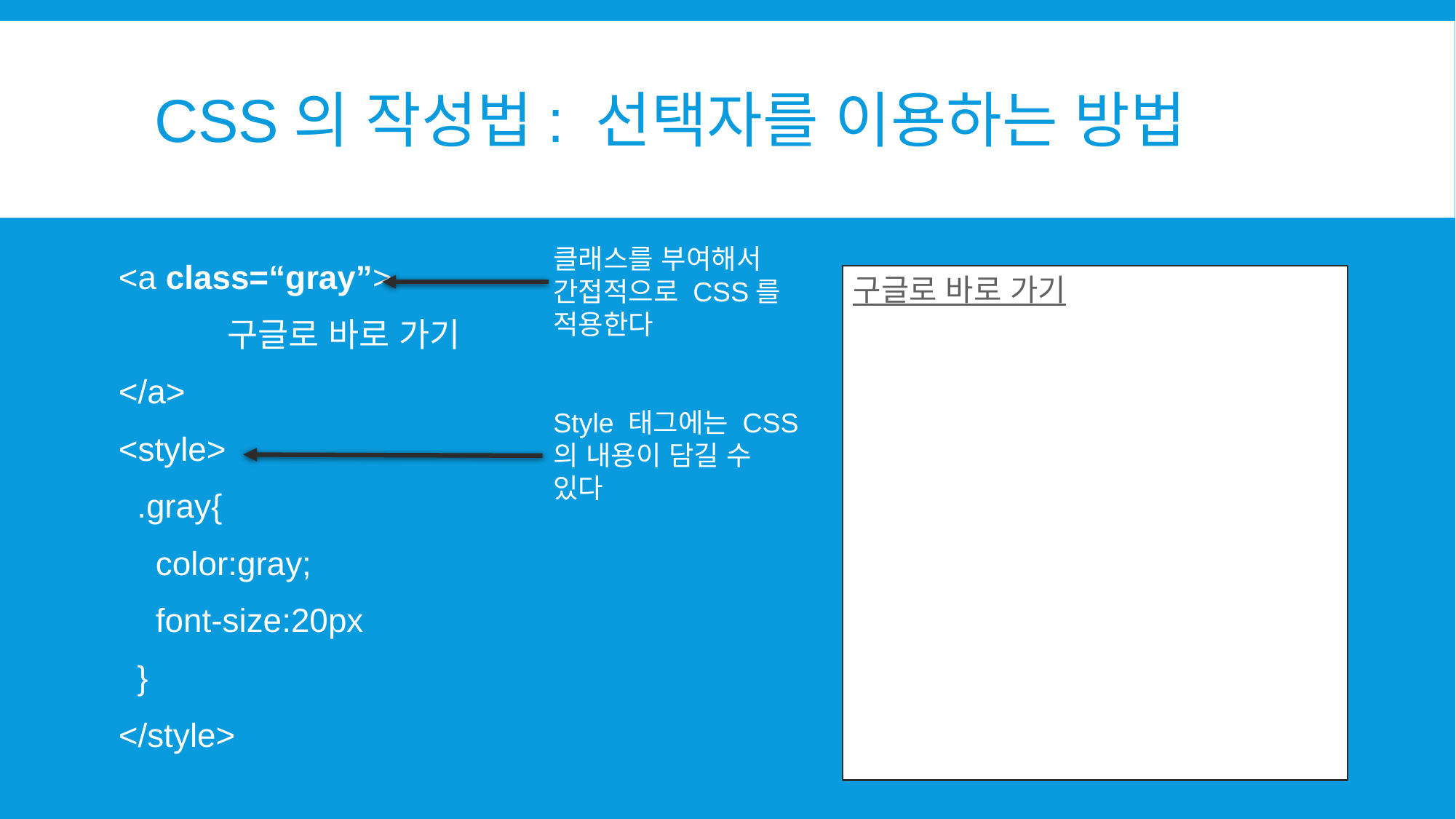

# CSS의 작성법: 선택자를 이용하는 방법
클래스를 부여해서 간접적으로 CSS를 적용한다
<a class=“gray”>
	구글로 바로 가기
</a>
<style>
  .gray{
    color:gray;
    font-size:20px
  }
</style>
구글로 바로 가기
Style 태그에는 CSS의 내용이 담길 수 있다